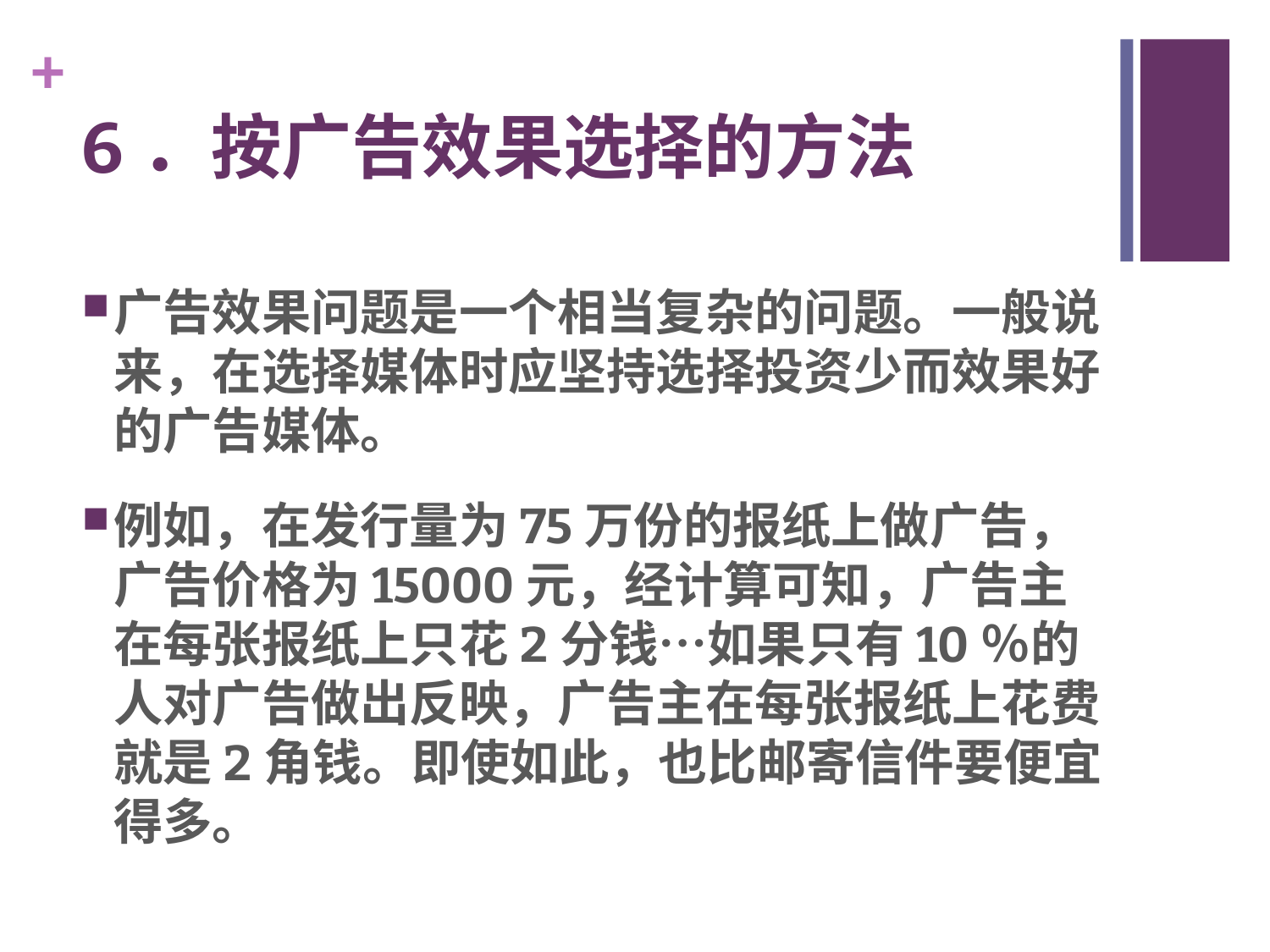

# 6．按广告效果选择的方法
广告效果问题是一个相当复杂的问题。一般说来，在选择媒体时应坚持选择投资少而效果好的广告媒体。
例如，在发行量为75万份的报纸上做广告，广告价格为15000元，经计算可知，广告主在每张报纸上只花2分钱…如果只有10％的人对广告做出反映，广告主在每张报纸上花费就是2角钱。即使如此，也比邮寄信件要便宜得多。